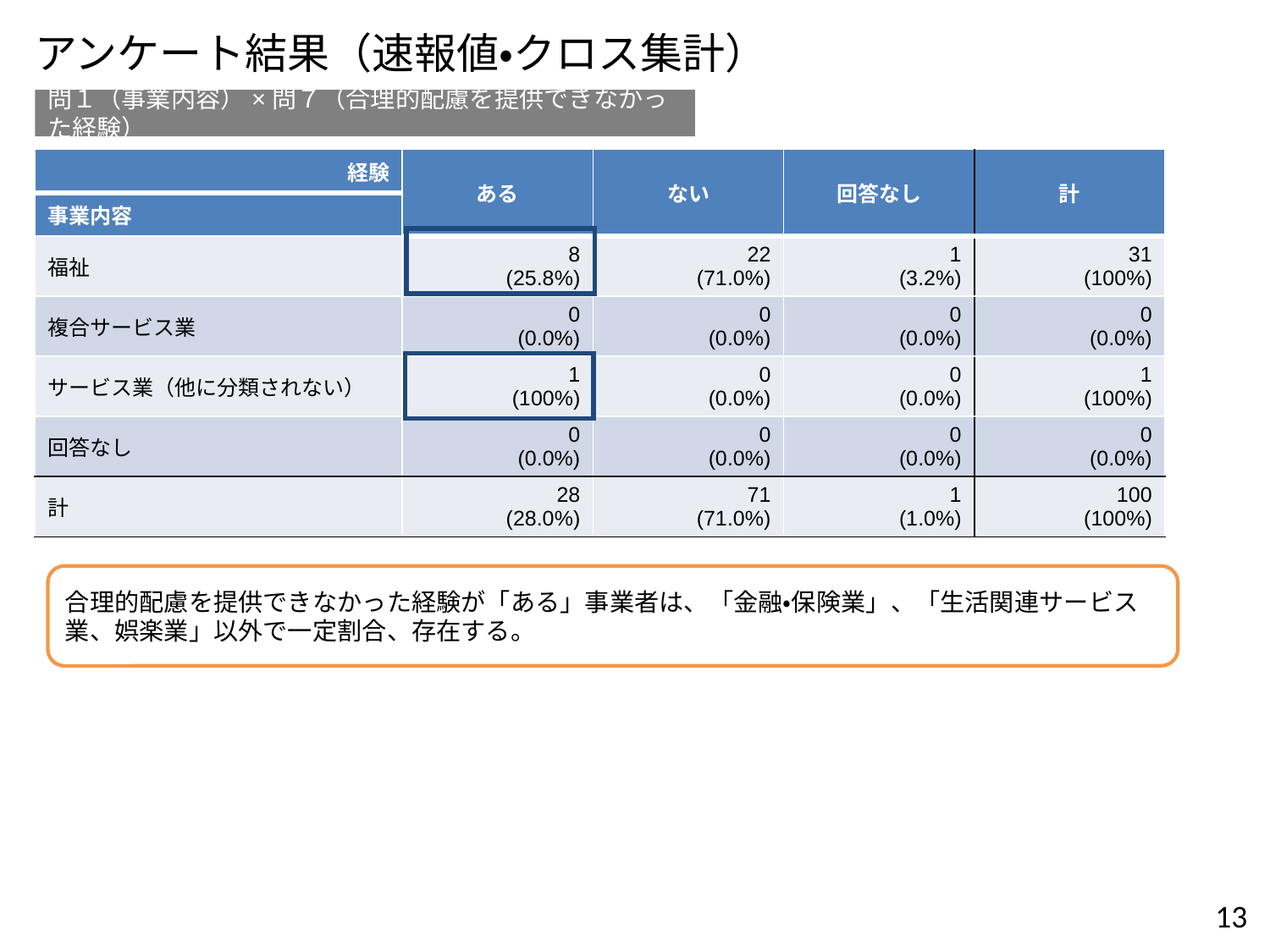

アンケート結果（速報値・クロス集計）

問１（事業内容）×問７（合理的配慮を提供できなかった経験）
| 経験 | ある | ない | 回答なし | 計 |
| --- | --- | --- | --- | --- |
| 事業内容 |  |  |  |  |
| 福祉 | 8 (25.8%) | 22 (71.0%) | 1 (3.2%) | 31 (100%) |
| 複合サービス業 | 0 (0.0%) | 0 (0.0%) | 0 (0.0%) | 0 (0.0%) |
| サービス業（他に分類されない） | 1 (100%) | 0 (0.0%) | 0 (0.0%) | 1 (100%) |
| 回答なし | 0 (0.0%) | 0 (0.0%) | 0 (0.0%) | 0 (0.0%) |
| 計 | 28 (28.0%) | 71 (71.0%) | 1 (1.0%) | 100 (100%) |
|  |
| --- |
|  |
| --- |
合理的配慮を提供できなかった経験が「ある」事業者は、「金融・保険業」、「生活関連サービス業、娯楽業」以外で一定割合、存在する。
13